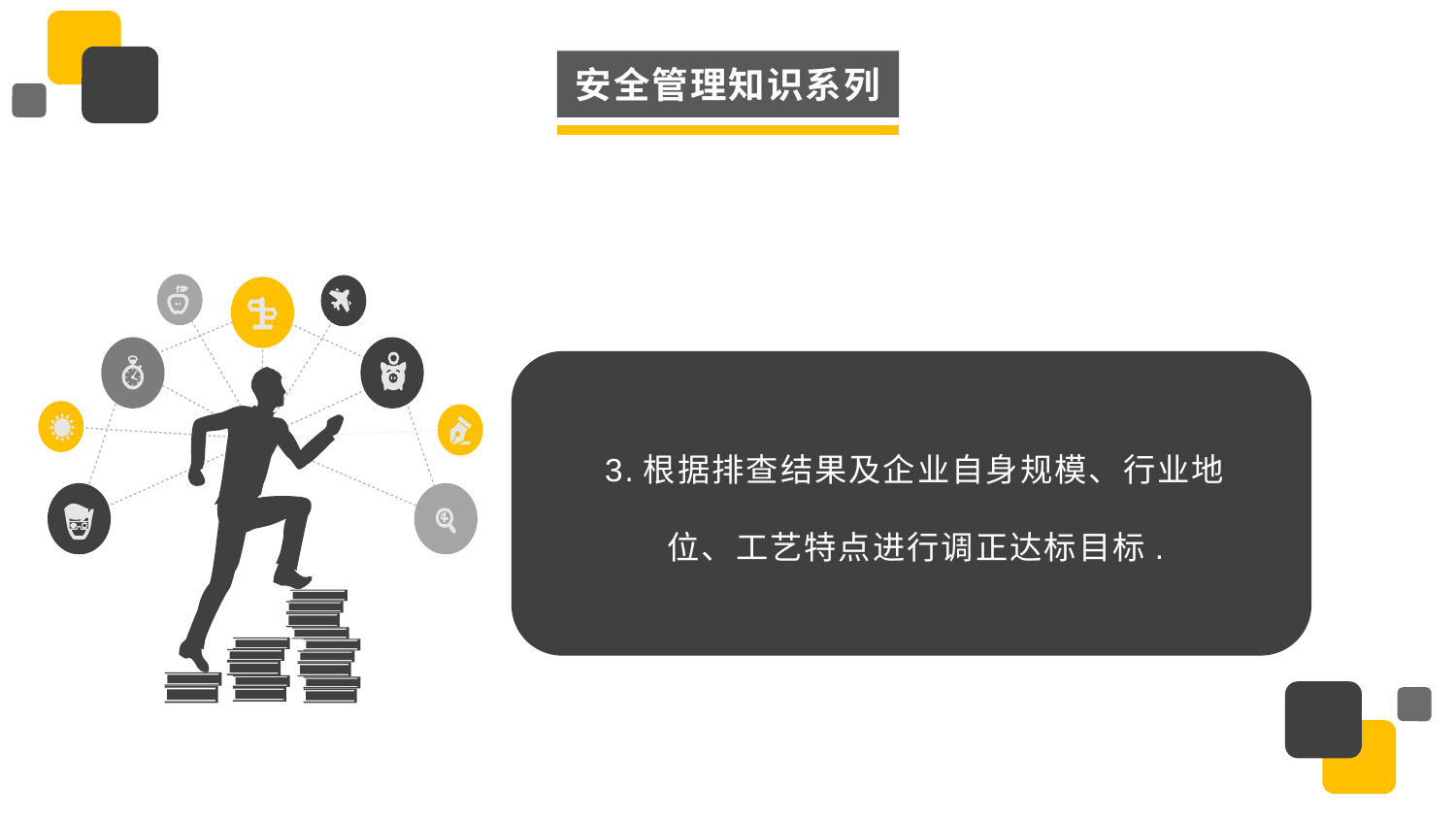

安全管理知识系列

3.根据排查结果及企业自身规模、行业地位、工艺特点进行调正达标目标.